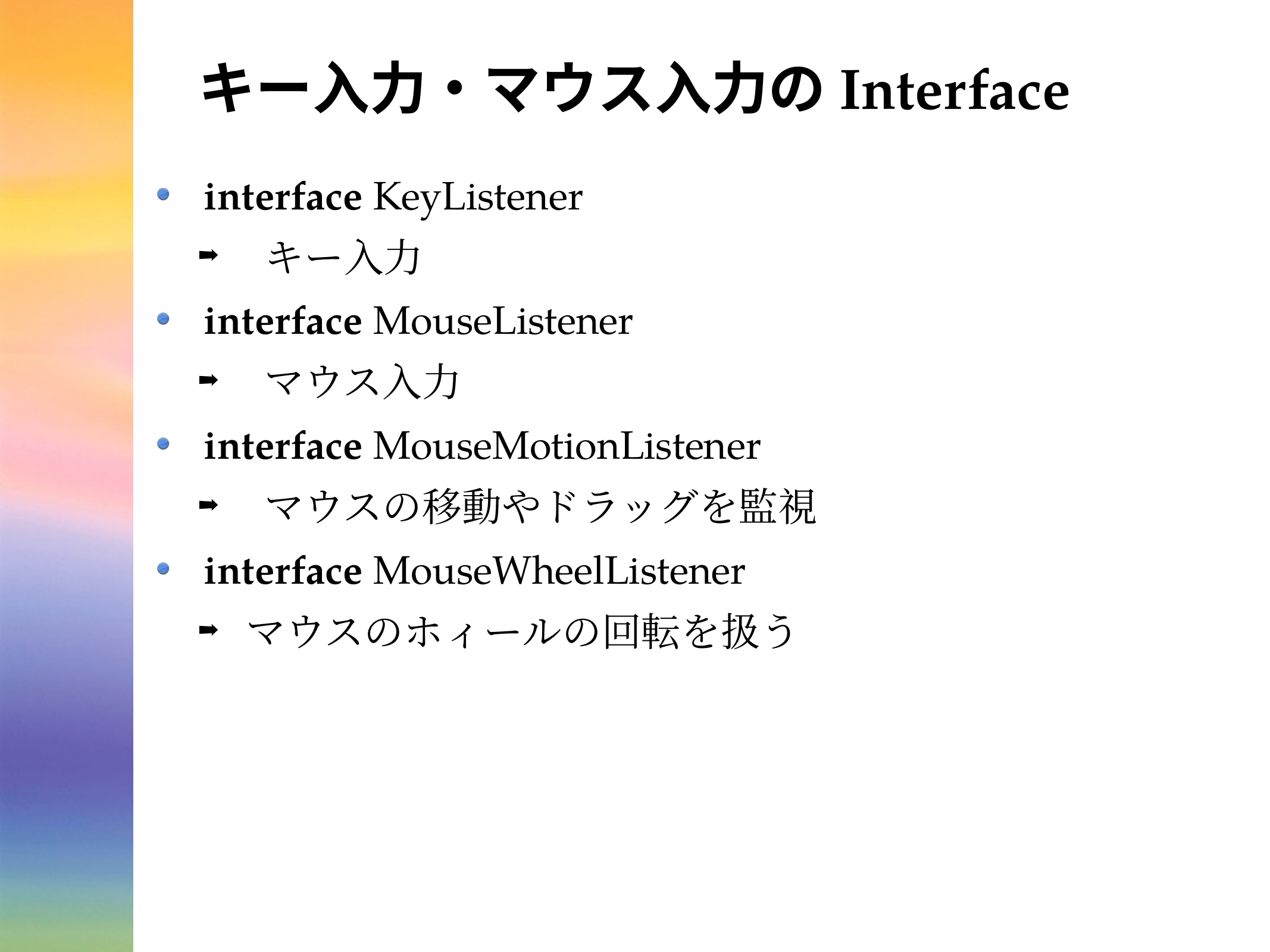

# キー入力・マウス入力のInterface
interface KeyListener
 キー入力
interface MouseListener
 マウス入力
interface MouseMotionListener
 マウスの移動やドラッグを監視
interface MouseWheelListener
マウスのホィールの回転を扱う